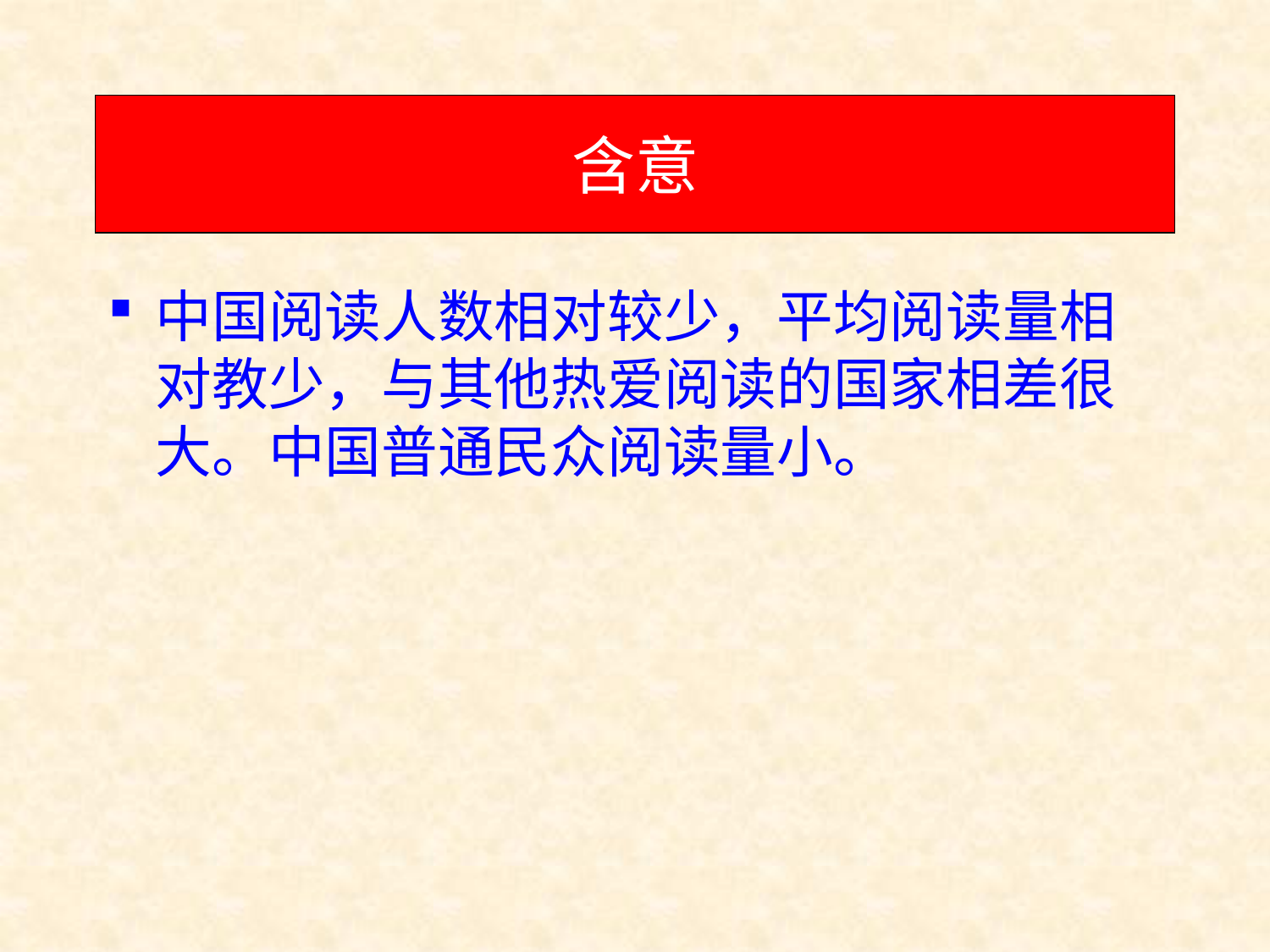

# 含意
中国阅读人数相对较少，平均阅读量相对教少，与其他热爱阅读的国家相差很大。中国普通民众阅读量小。